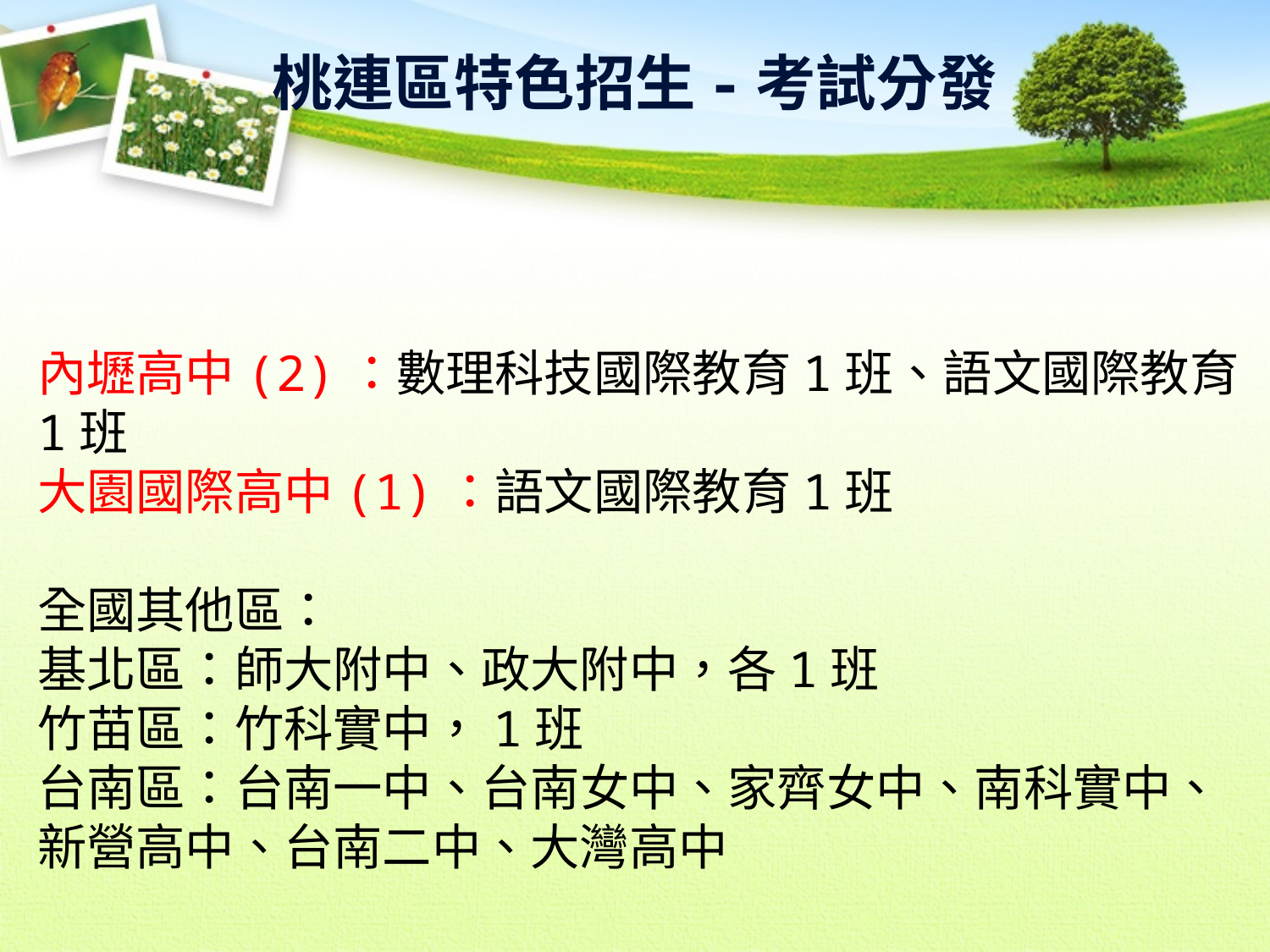

# 桃連區特色招生-考試分發
內壢高中(2)：數理科技國際教育1班、語文國際教育1班
大園國際高中(1)：語文國際教育1班

全國其他區：
基北區：師大附中、政大附中，各1班
竹苗區：竹科實中，1班
台南區：台南一中、台南女中、家齊女中、南科實中、新營高中、台南二中、大灣高中